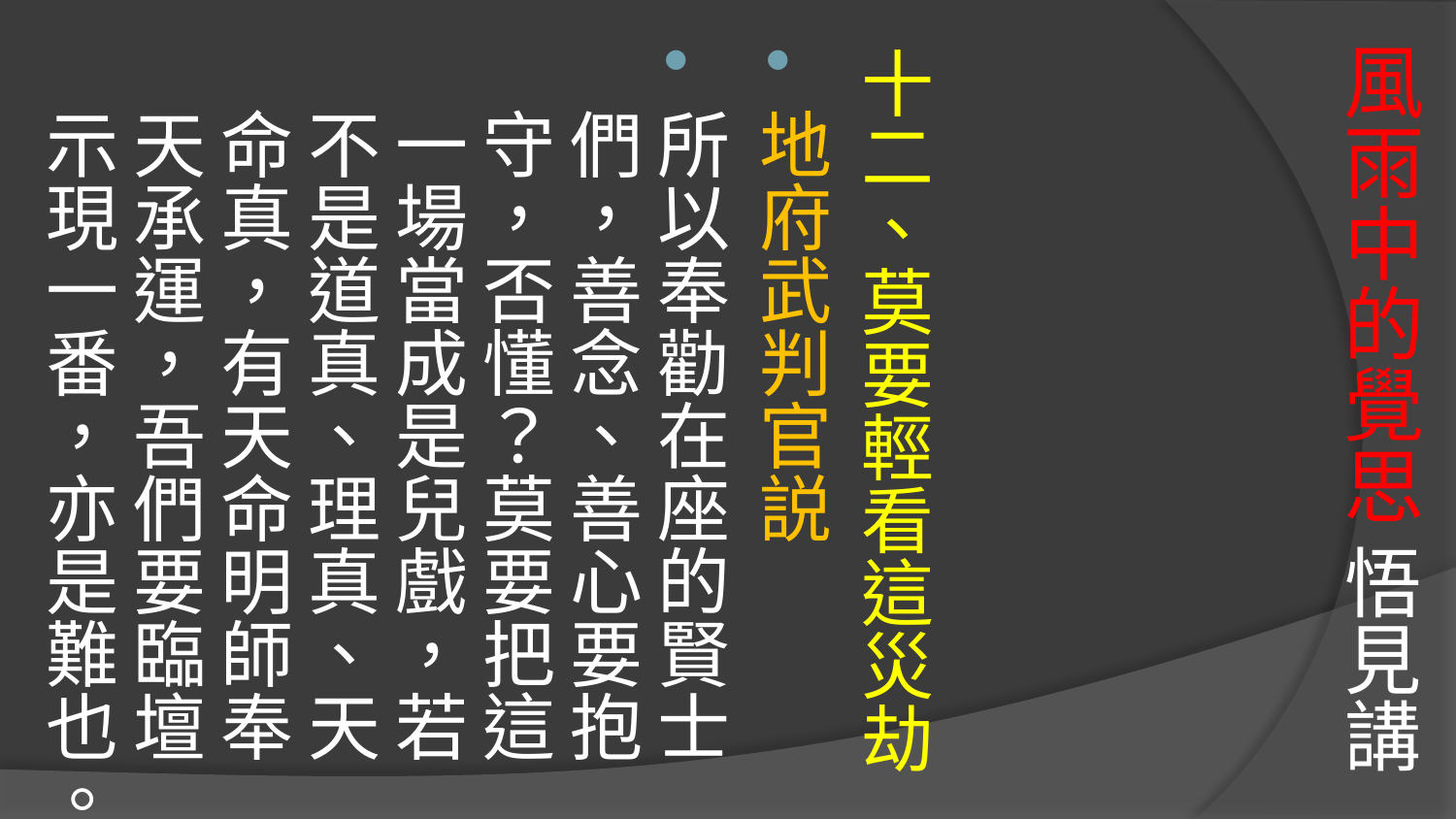

# 風雨中的覺思 悟見講
十二、莫要輕看這災劫
地府武判官説
所以奉勸在座的賢士們，善念、善心要抱守，否懂？莫要把這一場當成是兒戲，若不是道真、理真、天命真，有天命明師奉天承運，吾們要臨壇示現一番，亦是難也。